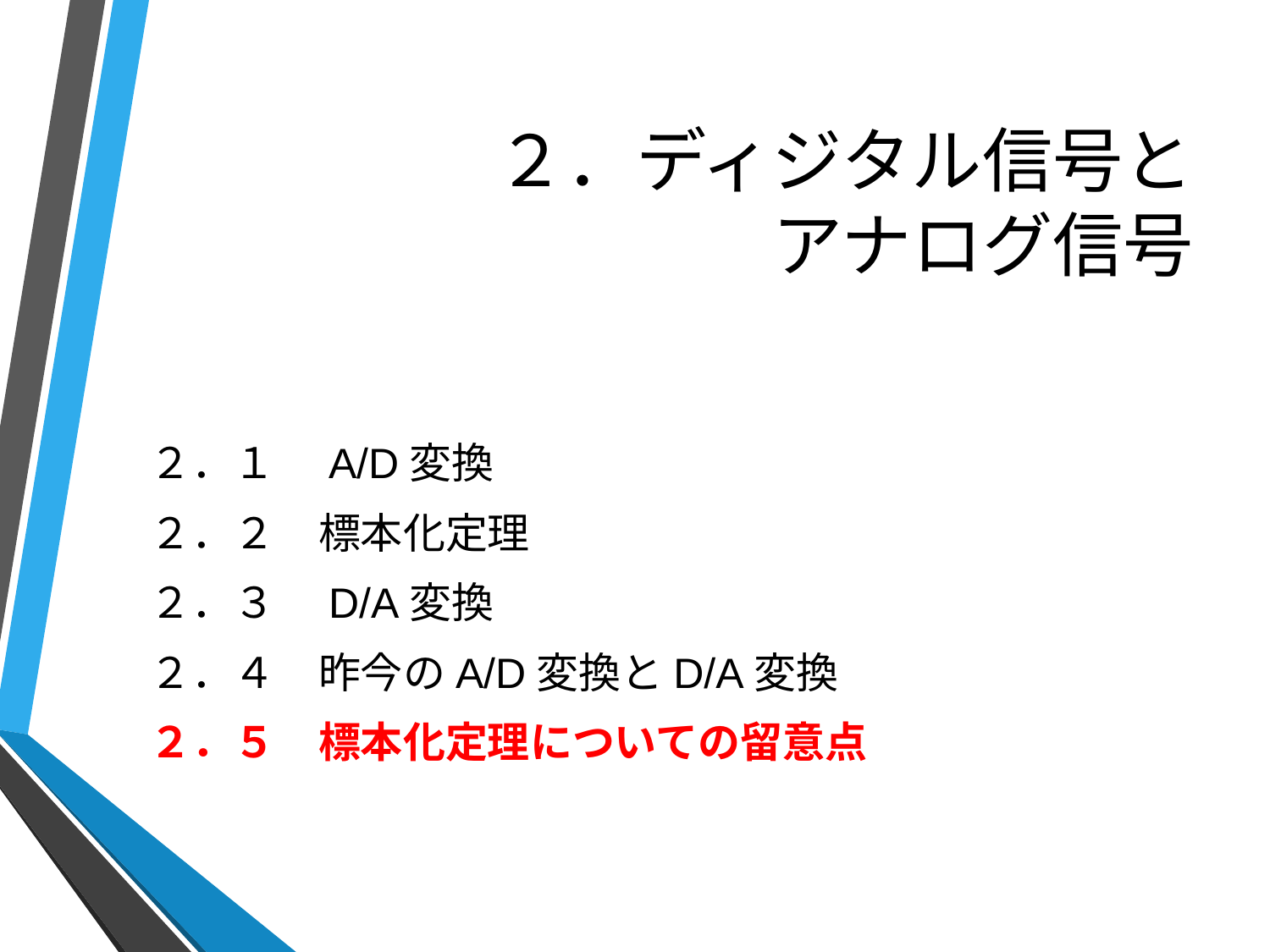

# ２．ディジタル信号と アナログ信号
２．１　A/D変換
２．２　標本化定理
２．３　D/A変換
２．４　昨今のA/D変換とD/A変換
２．５　標本化定理についての留意点